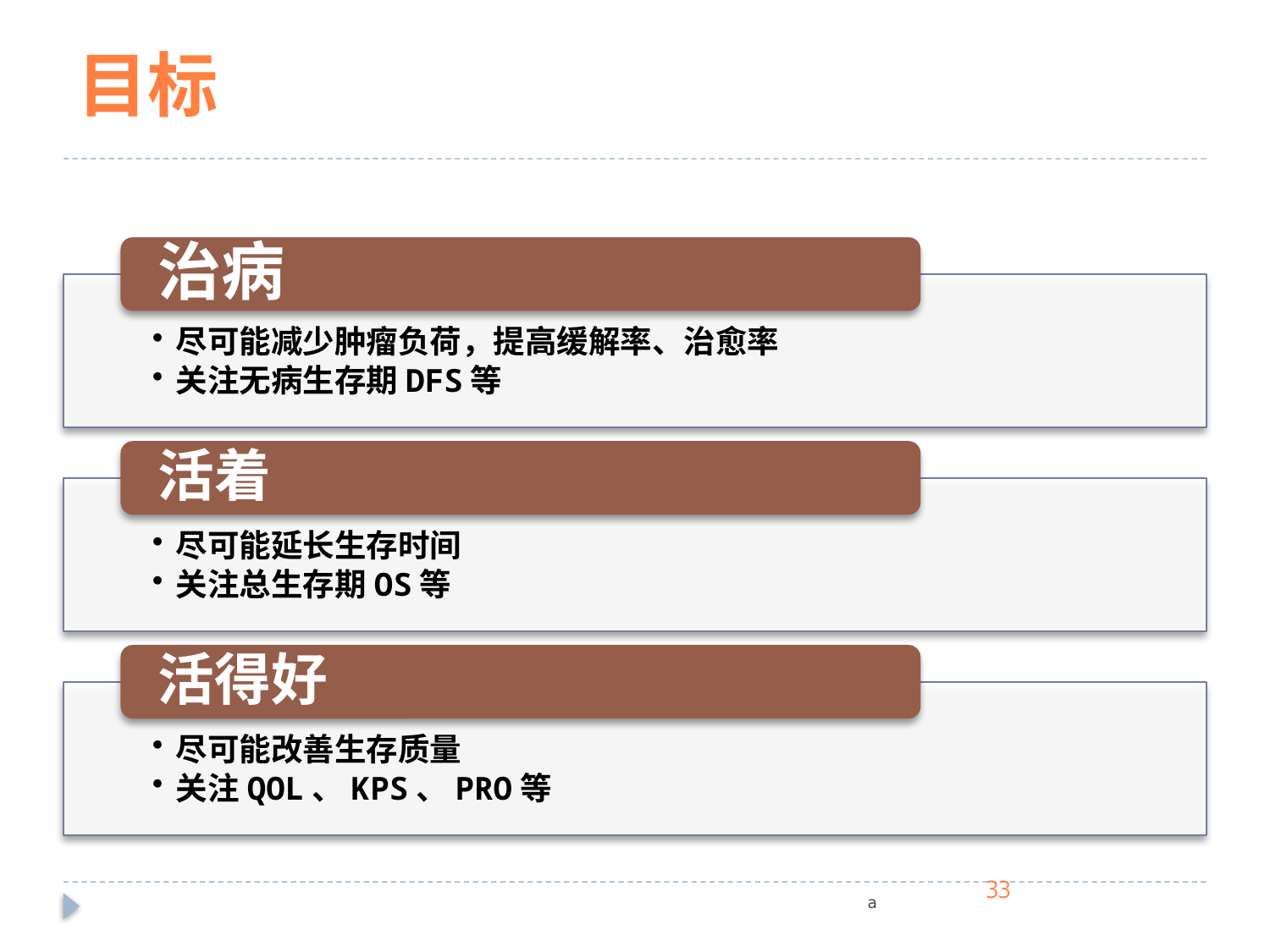

# 目标

尽可能减少肿瘤负荷，提高缓解率、治愈率
关注无病生存期DFS等
治病
尽可能延长生存时间
关注总生存期OS等
活着
尽可能改善生存质量
关注QOL、KPS、PRO等
活得好
33
a